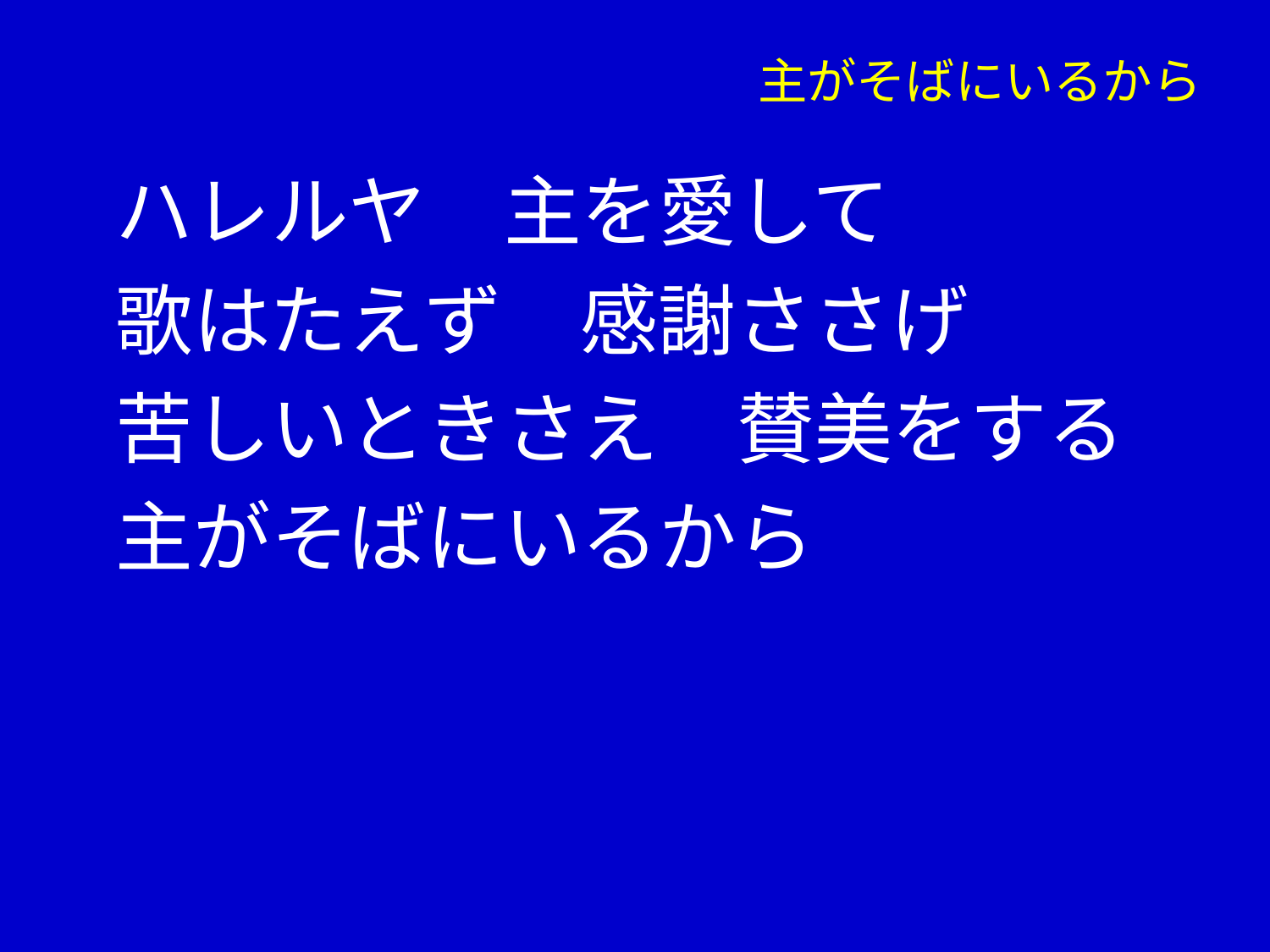

# 主がそばにいるから
ハレルヤ　主を愛して
歌はたえず　感謝ささげ
苦しいときさえ　賛美をする
主がそばにいるから